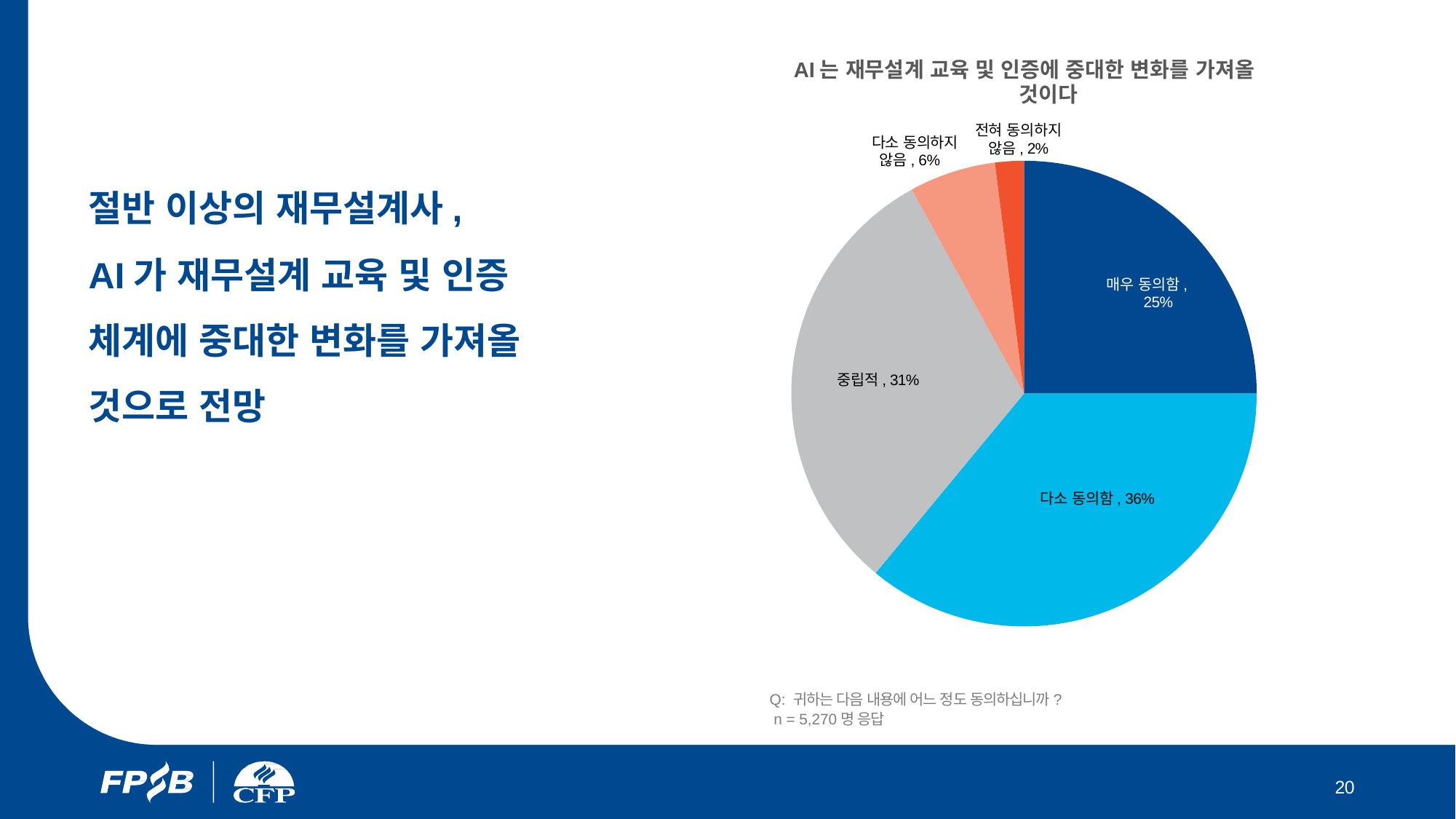

AI는 재무설계 교육 및 인증에 중대한 변화를 가져올 것이다
전혀 동의하지 않음, 2%
다소 동의하지 않음, 6%

절반 이상의 재무설계사,
AI가 재무설계 교육 및 인증 체계에 중대한 변화를 가져올 것으로 전망
매우 동의함, 25%
중립적, 31%
다소 동의함, 36%
Q: 귀하는 다음 내용에 어느 정도 동의하십니까?
 n = 5,270명 응답

20